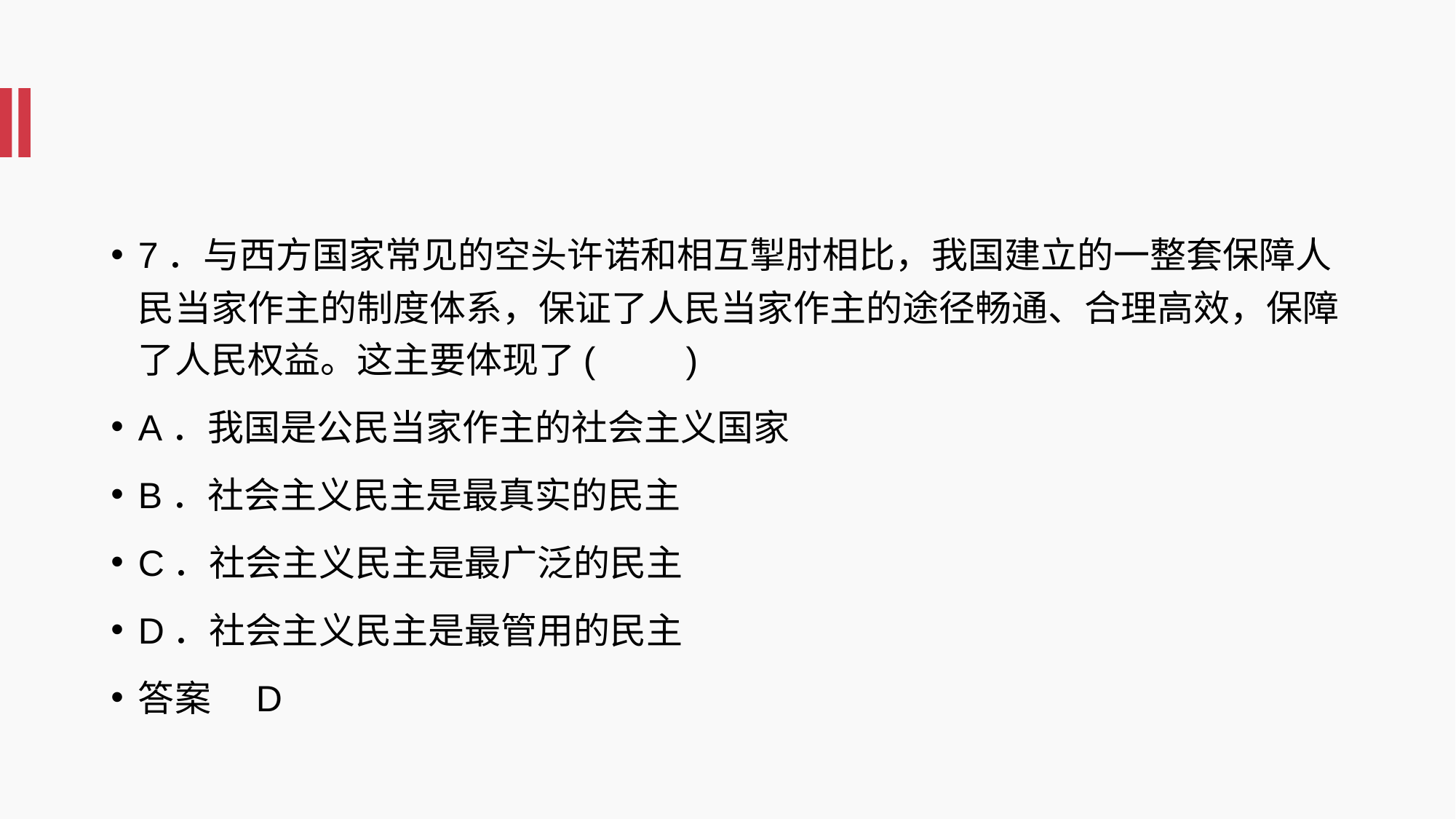

#
7．与西方国家常见的空头许诺和相互掣肘相比，我国建立的一整套保障人民当家作主的制度体系，保证了人民当家作主的途径畅通、合理高效，保障了人民权益。这主要体现了(　　)
A．我国是公民当家作主的社会主义国家
B．社会主义民主是最真实的民主
C．社会主义民主是最广泛的民主
D．社会主义民主是最管用的民主
答案　D